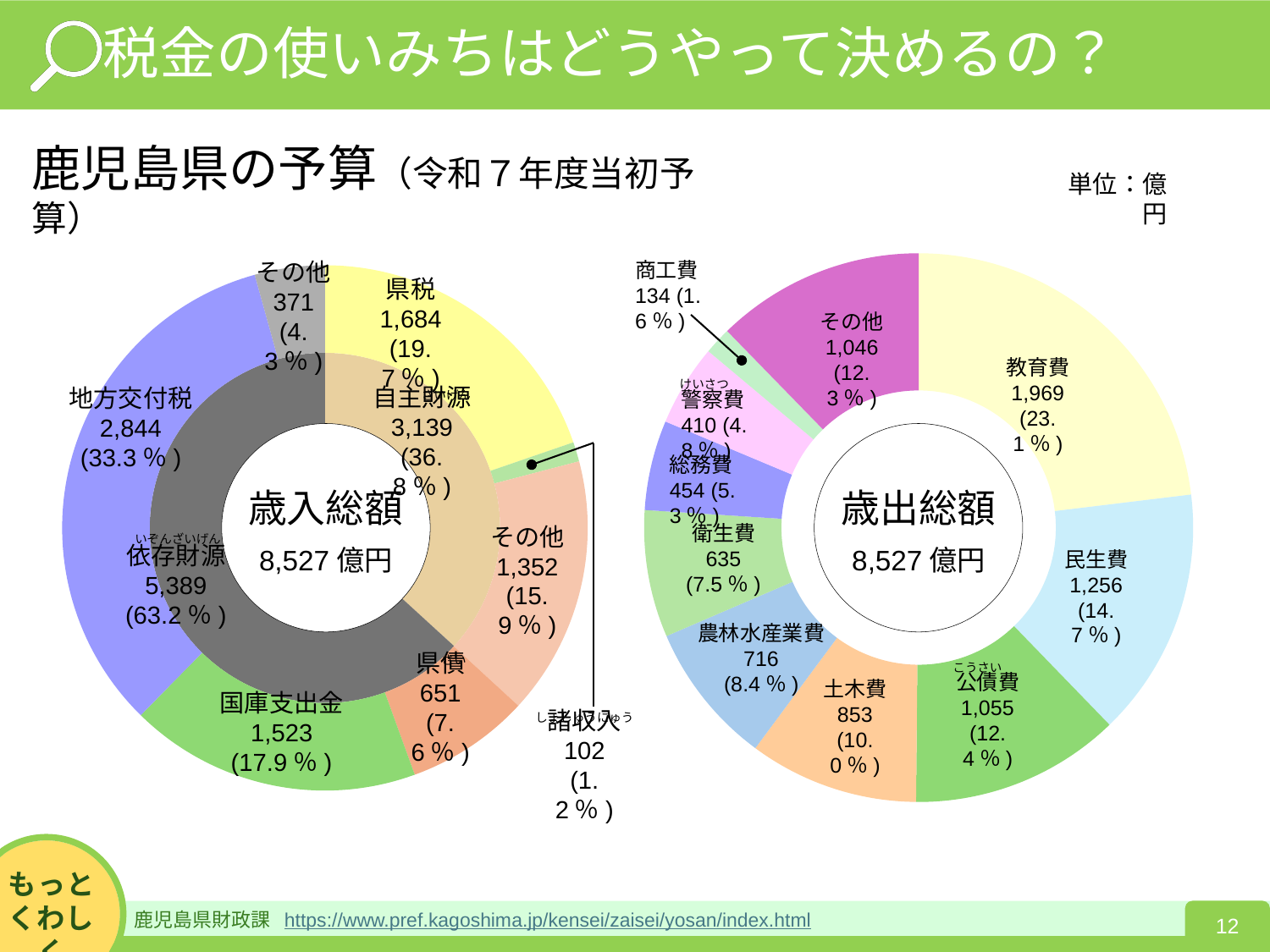

税金の使いみちはどうやって決めるの？
鹿児島県の予算（令和７年度当初予算）
単位：億円

### Chart

| Category | 列2 | 列3 |
|---|---|---|
| 01_県税 | 36.8 | 19.7 |
| 02_諸収入 | None | 1.2 |
| 03_その他 | None | 15.9 |
| 01_県債 | 63.2 | 7.6 |
| 02_国庫支出金 | None | 17.9 |
| 03_地方交付税 | None | 33.3 |
| 04_その他 | None | 4.3 |

### Chart

| Category |  |
|---|---|
その他
371
(4.3％)
歳出総額
8,527億円
商工費
134 (1.6％)
県税
1,684
(19.7％)
その他
1,046
(12.3％)
教育費
1,969
(23.1％)
けいさつ
警察費
410 (4.8％)
地方交付税
2,844
(33.3％)
ざいげん
自主財源
3,139
(36.8％)

歳入総額
8,527億円

総務費
454 (5.3％)
衛生費
635
(7.5％)
いぞんざいげん
依存財源
5,389
(63.2％)
その他
1,352
(15.9％)
民生費
1,256
(14.7％)
農林水産業費
716
(8.4％)
さい
県債
651
(7.6％)
こうさい
公債費
1,055
(12.4％)
土木費
853
(10.0％)
国庫支出金
1,523
(17.9％)
しょしゅうにゅう
諸収入
102
(1.2％)
鹿児島県財政課  https://www.pref.kagoshima.jp/kensei/zaisei/yosan/index.html

12